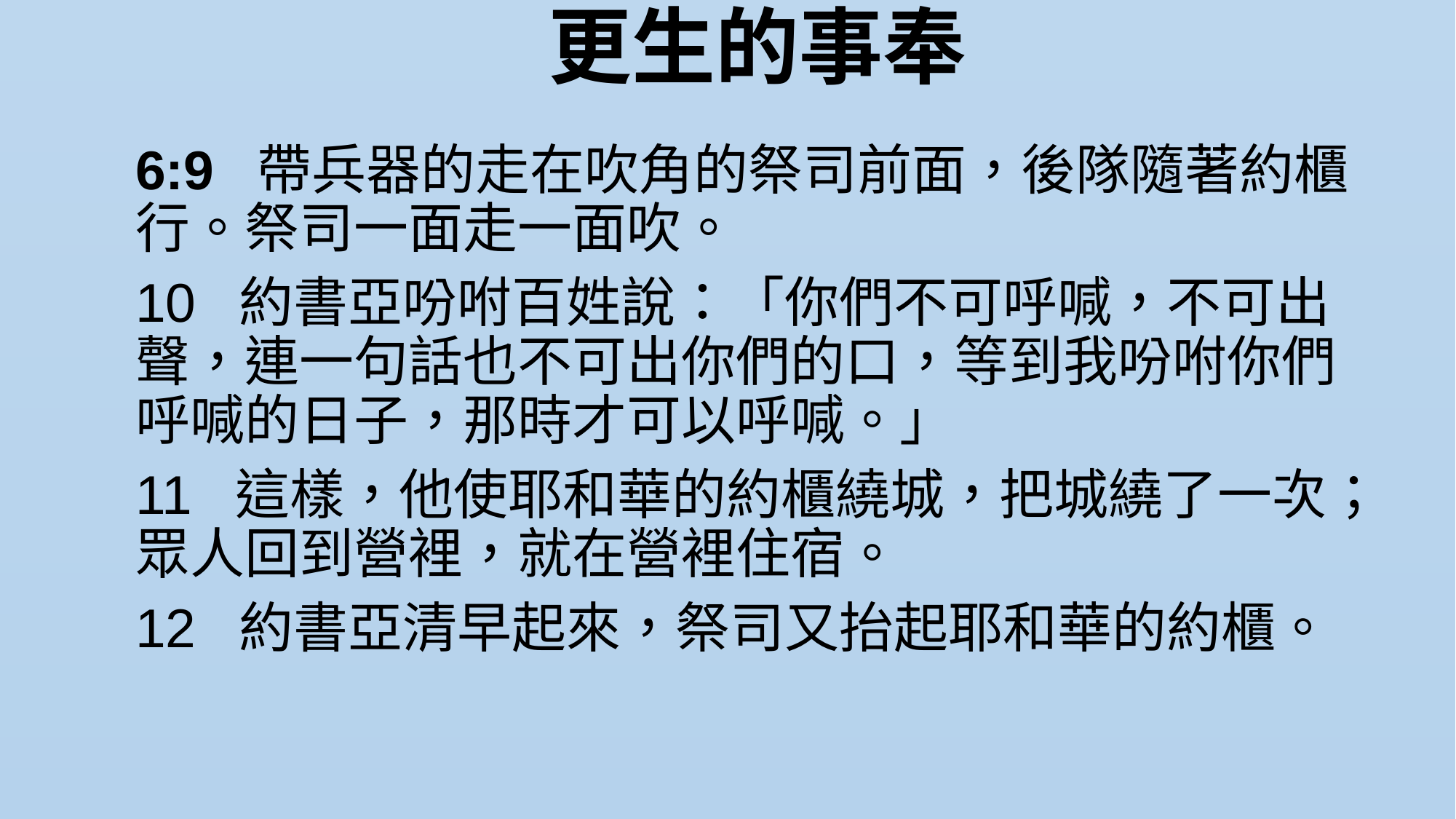

# 更生的事奉
6:9  帶兵器的走在吹角的祭司前面，後隊隨著約櫃行。祭司一面走一面吹。
10  約書亞吩咐百姓說：「你們不可呼喊，不可出聲，連一句話也不可出你們的口，等到我吩咐你們呼喊的日子，那時才可以呼喊。」
11  這樣，他使耶和華的約櫃繞城，把城繞了一次；眾人回到營裡，就在營裡住宿。
12  約書亞清早起來，祭司又抬起耶和華的約櫃。